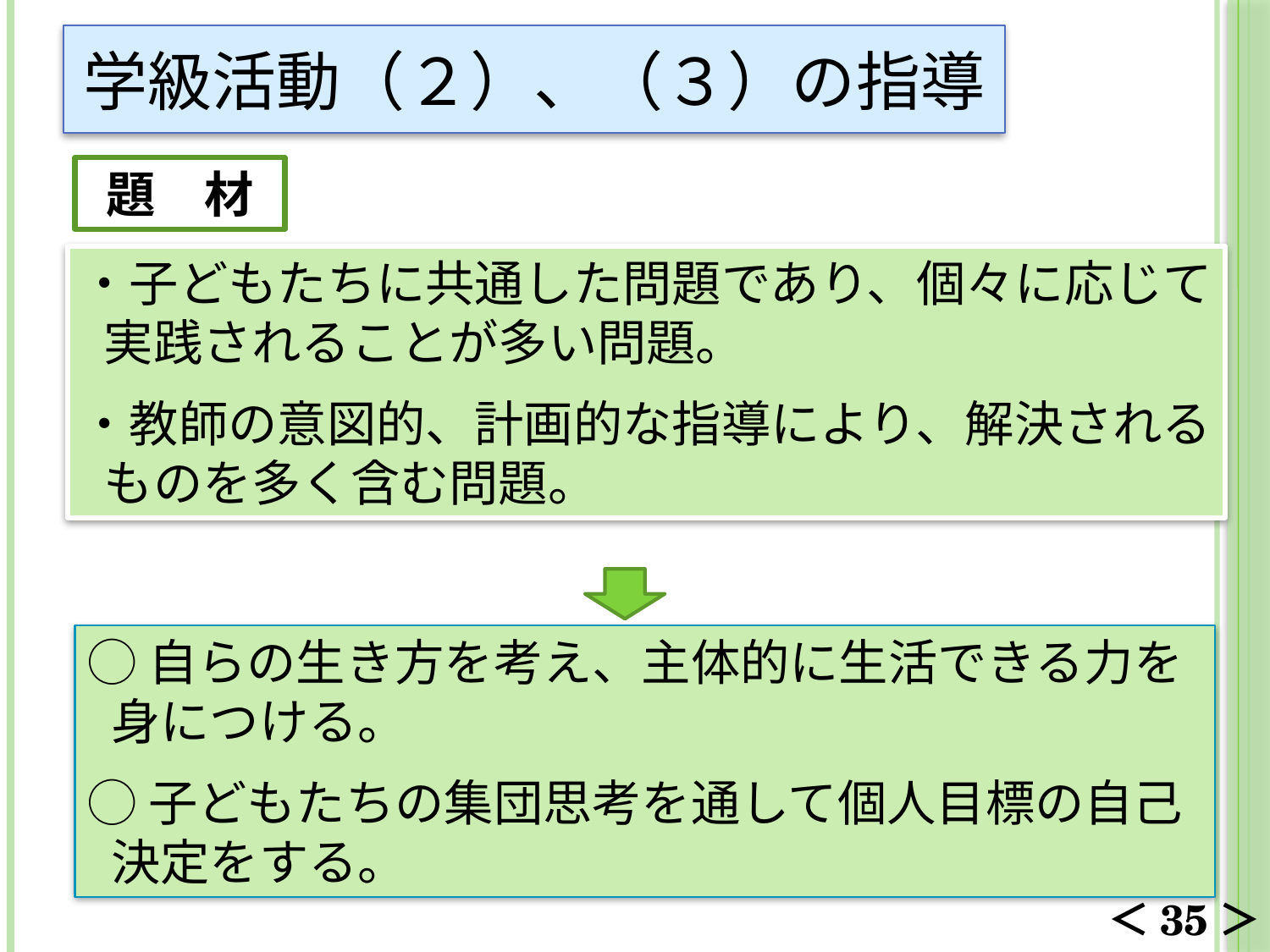

学級活動（２）、（３）の指導
題　材
・子どもたちに共通した問題であり、個々に応じて実践されることが多い問題。

・教師の意図的、計画的な指導により、解決されるものを多く含む問題。

◯自らの生き方を考え、主体的に生活できる力を身につける。

◯子どもたちの集団思考を通して個人目標の自己決定をする。
＜35＞